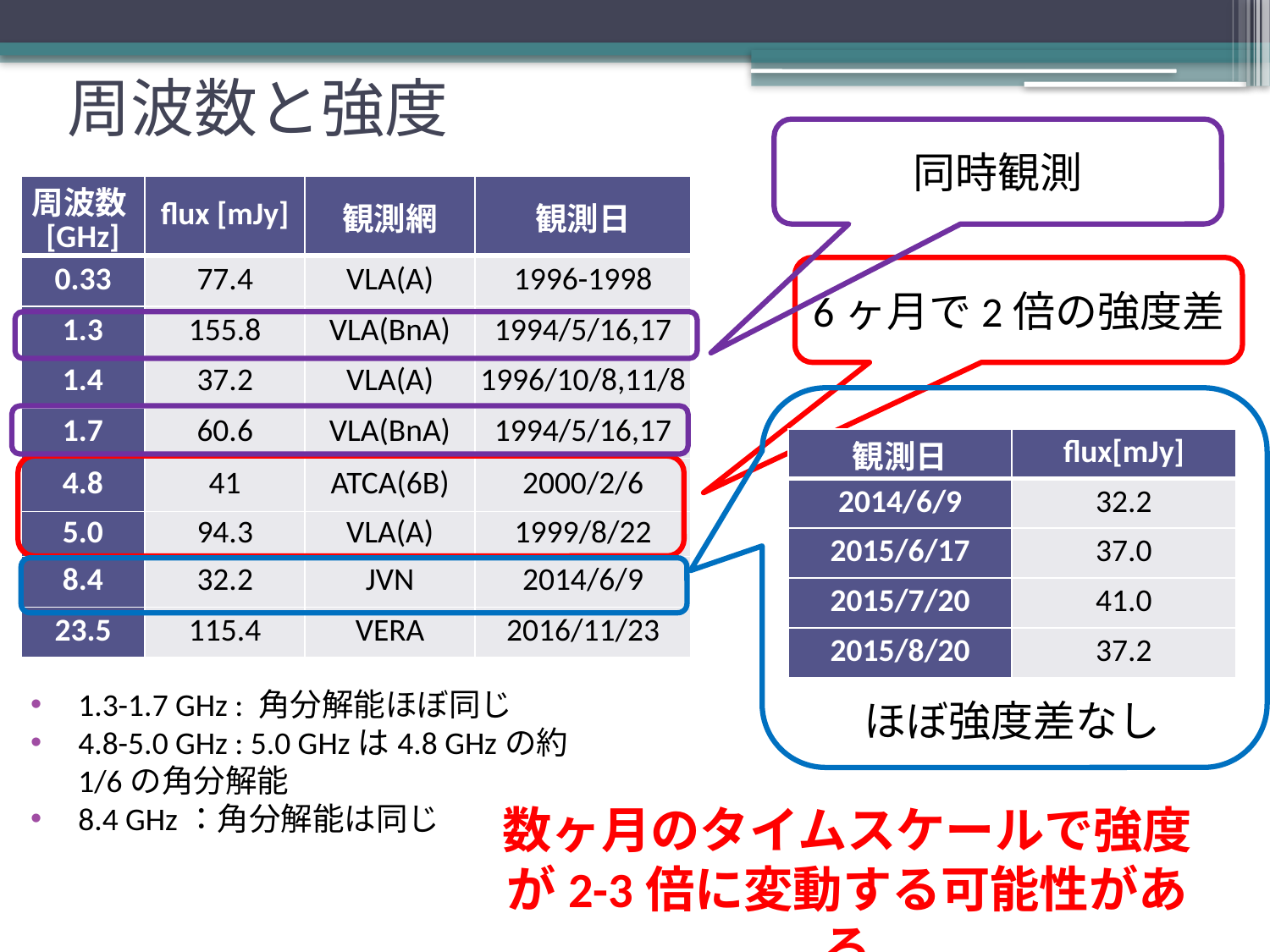

# 周波数と強度
同時観測
| 周波数 [GHz] | flux [mJy] | 観測網 | 観測日 |
| --- | --- | --- | --- |
| 0.33 | 77.4 | VLA(A) | 1996-1998 |
| 1.3 | 155.8 | VLA(BnA) | 1994/5/16,17 |
| 1.4 | 37.2 | VLA(A) | 1996/10/8,11/8 |
| 1.7 | 60.6 | VLA(BnA) | 1994/5/16,17 |
| 4.8 | 41 | ATCA(6B) | 2000/2/6 |
| 5.0 | 94.3 | VLA(A) | 1999/8/22 |
| 8.4 | 32.2 | JVN | 2014/6/9 |
| 23.5 | 115.4 | VERA | 2016/11/23 |
6ヶ月で2倍の強度差

| 観測日 | flux[mJy] |
| --- | --- |
| 2014/6/9 | 32.2 |
| 2015/6/17 | 37.0 |
| 2015/7/20 | 41.0 |
| 2015/8/20 | 37.2 |

1.3-1.7 GHz : 角分解能ほぼ同じ
4.8-5.0 GHz : 5.0 GHzは4.8 GHzの約1/6の角分解能
8.4 GHz：角分解能は同じ
ほぼ強度差なし
数ヶ月のタイムスケールで強度が2-3倍に変動する可能性がある